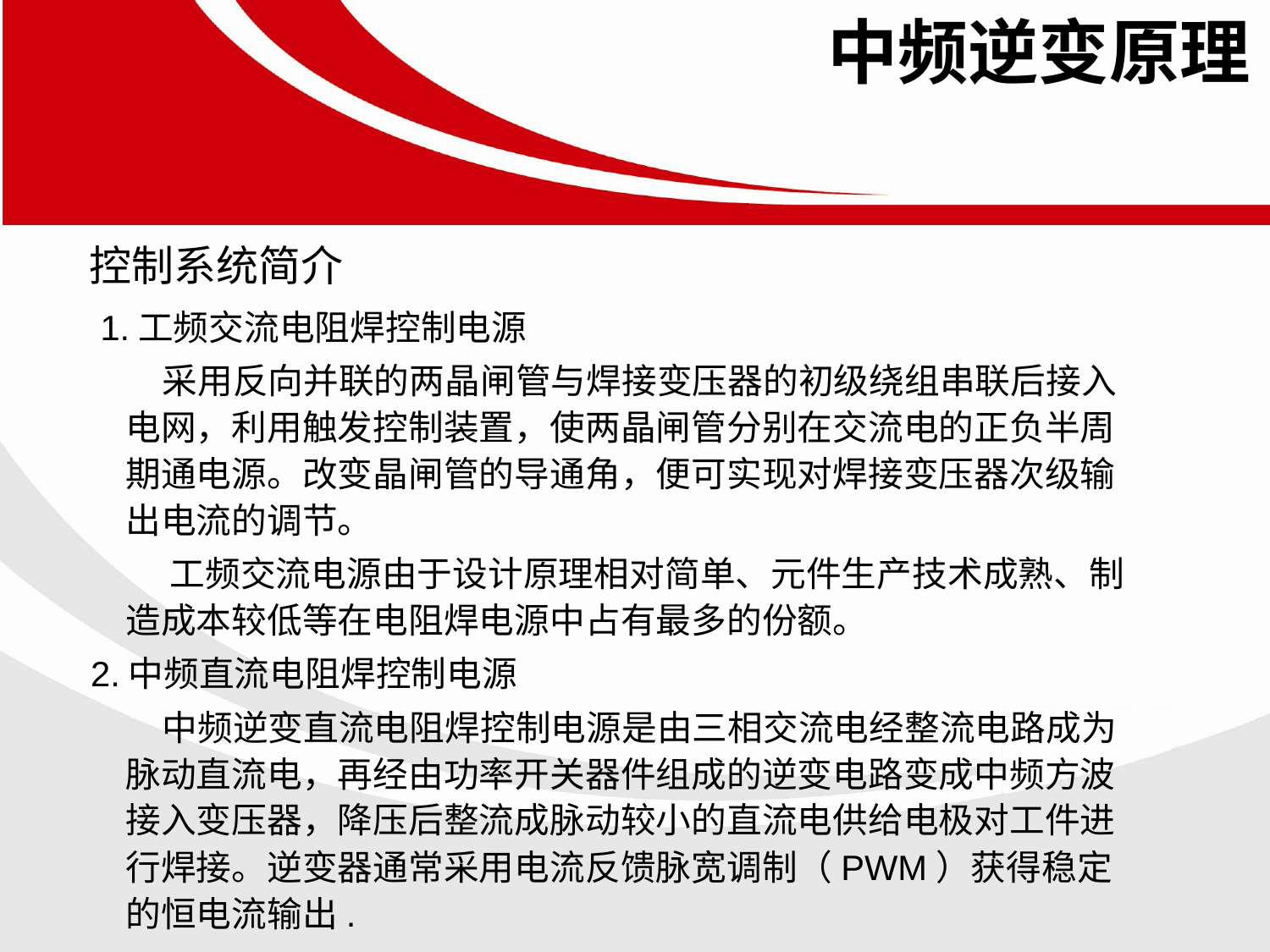

# 中频逆变原理
       控制系统简介
         1.工频交流电阻焊控制电源
                  采用反向并联的两晶闸管与焊接变压器的初级绕组串联后接入电网，利用触发控制装置，使两晶闸管分别在交流电的正负半周期通电源。改变晶闸管的导通角，便可实现对焊接变压器次级输出电流的调节。
                   工频交流电源由于设计原理相对简单、元件生产技术成熟、制造成本较低等在电阻焊电源中占有最多的份额。
        2.中频直流电阻焊控制电源
                  中频逆变直流电阻焊控制电源是由三相交流电经整流电路成为脉动直流电，再经由功率开关器件组成的逆变电路变成中频方波接入变压器，降压后整流成脉动较小的直流电供给电极对工件进行焊接。逆变器通常采用电流反馈脉宽调制（PWM）获得稳定的恒电流输出.